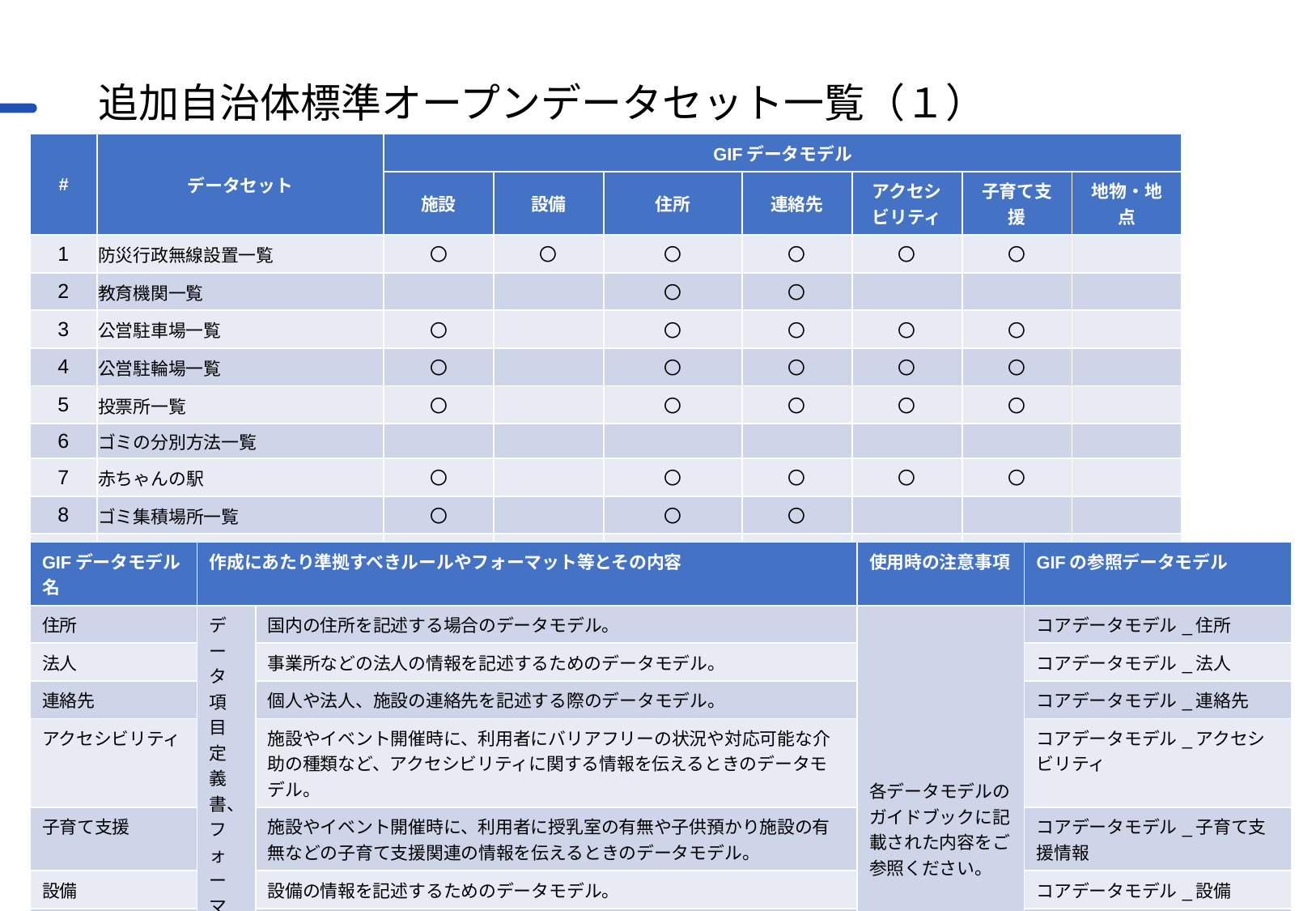

# 追加自治体標準オープンデータセット一覧（１）
| # | データセット | GIFデータモデル |  |  |  |  |  |  |
| --- | --- | --- | --- | --- | --- | --- | --- | --- |
| # | データセット | 施設 | 設備 | 住所 | 連絡先 | アクセシビリティ | 子育て支援 | 地物・地点 |
| 1 | 防災行政無線設置一覧 | 〇 | 〇 | 〇 | 〇 | 〇 | 〇 |  |
| 2 | 教育機関一覧 |  |  | 〇 | 〇 |  |  |  |
| 3 | 公営駐車場一覧 | 〇 |  | 〇 | 〇 | 〇 | 〇 |  |
| 4 | 公営駐輪場一覧 | 〇 |  | 〇 | 〇 | 〇 | 〇 |  |
| 5 | 投票所一覧 | 〇 |  | 〇 | 〇 | 〇 | 〇 |  |
| 6 | ゴミの分別方法一覧 |  |  |  |  |  |  |  |
| 7 | 赤ちゃんの駅 | 〇 |  | 〇 | 〇 | 〇 | 〇 |  |
| 8 | ゴミ集積場所一覧 | 〇 |  | 〇 | 〇 |  |  |  |
| 9 | 観光ポイント |  |  | 〇 | 〇 | 〇 | 〇 | 〇 |
| GIFデータモデル名 | 作成にあたり準拠すべきルールやフォーマット等とその内容 | 作成にあたり準拠すべきルールやフォーマット等とその内容 | 使用時の注意事項 | GIFの参照データモデル |
| --- | --- | --- | --- | --- |
| 住所 | データ項目定義書、フォーマット標準例 | 国内の住所を記述する場合のデータモデル。 | 各データモデルのガイドブックに記載された内容をご参照ください。 | コアデータモデル\_住所 |
| 法人 |  | 事業所などの法人の情報を記述するためのデータモデル。 |  | コアデータモデル\_法人 |
| 連絡先 |  | 個人や法人、施設の連絡先を記述する際のデータモデル。 |  | コアデータモデル\_連絡先 |
| アクセシビリティ |  | 施設やイベント開催時に、利用者にバリアフリーの状況や対応可能な介助の種類など、アクセシビリティに関する情報を伝えるときのデータモデル。 |  | コアデータモデル\_アクセシビリティ |
| 子育て支援 |  | 施設やイベント開催時に、利用者に授乳室の有無や子供預かり施設の有無などの子育て支援関連の情報を伝えるときのデータモデル。 |  | コアデータモデル\_子育て支援情報 |
| 設備 |  | 設備の情報を記述するためのデータモデル。 |  | コアデータモデル\_設備 |
| 施設 |  | 行政が管理する施設の情報を記述するためのデータモデル。 |  | コアデータモデル\_施設 |
| 地物・地点 |  | 建物や設備などではなく、地点を示すときに参照するデータモデル。 |  | 地域サービス・データモデル |